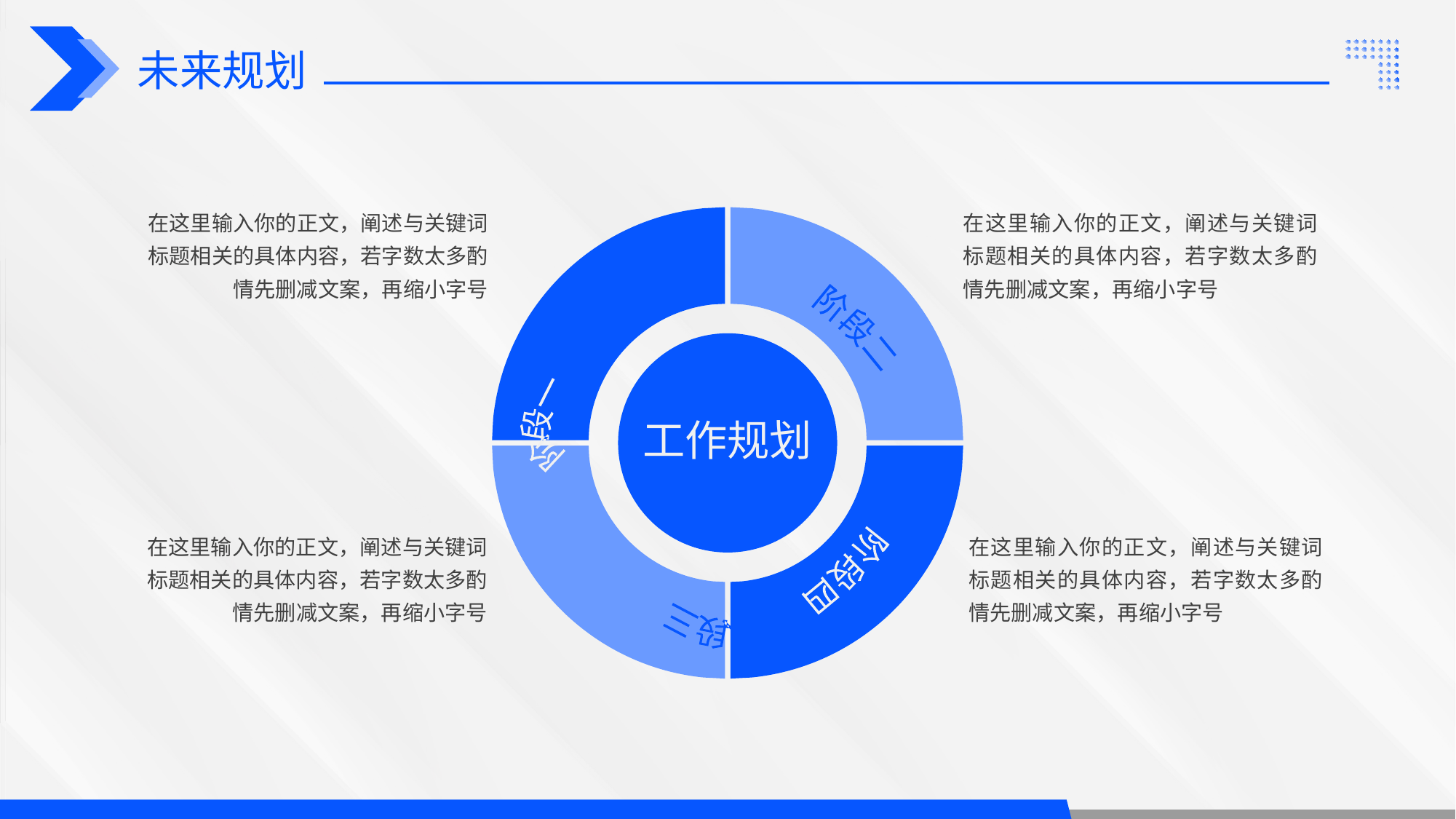

未来规划
在这里输入你的正文，阐述与关键词标题相关的具体内容，若字数太多酌情先删减文案，再缩小字号
在这里输入你的正文，阐述与关键词标题相关的具体内容，若字数太多酌情先删减文案，再缩小字号

阶段一
阶段二
工作规划
阶段四
阶段三
在这里输入你的正文，阐述与关键词标题相关的具体内容，若字数太多酌情先删减文案，再缩小字号
在这里输入你的正文，阐述与关键词标题相关的具体内容，若字数太多酌情先删减文案，再缩小字号